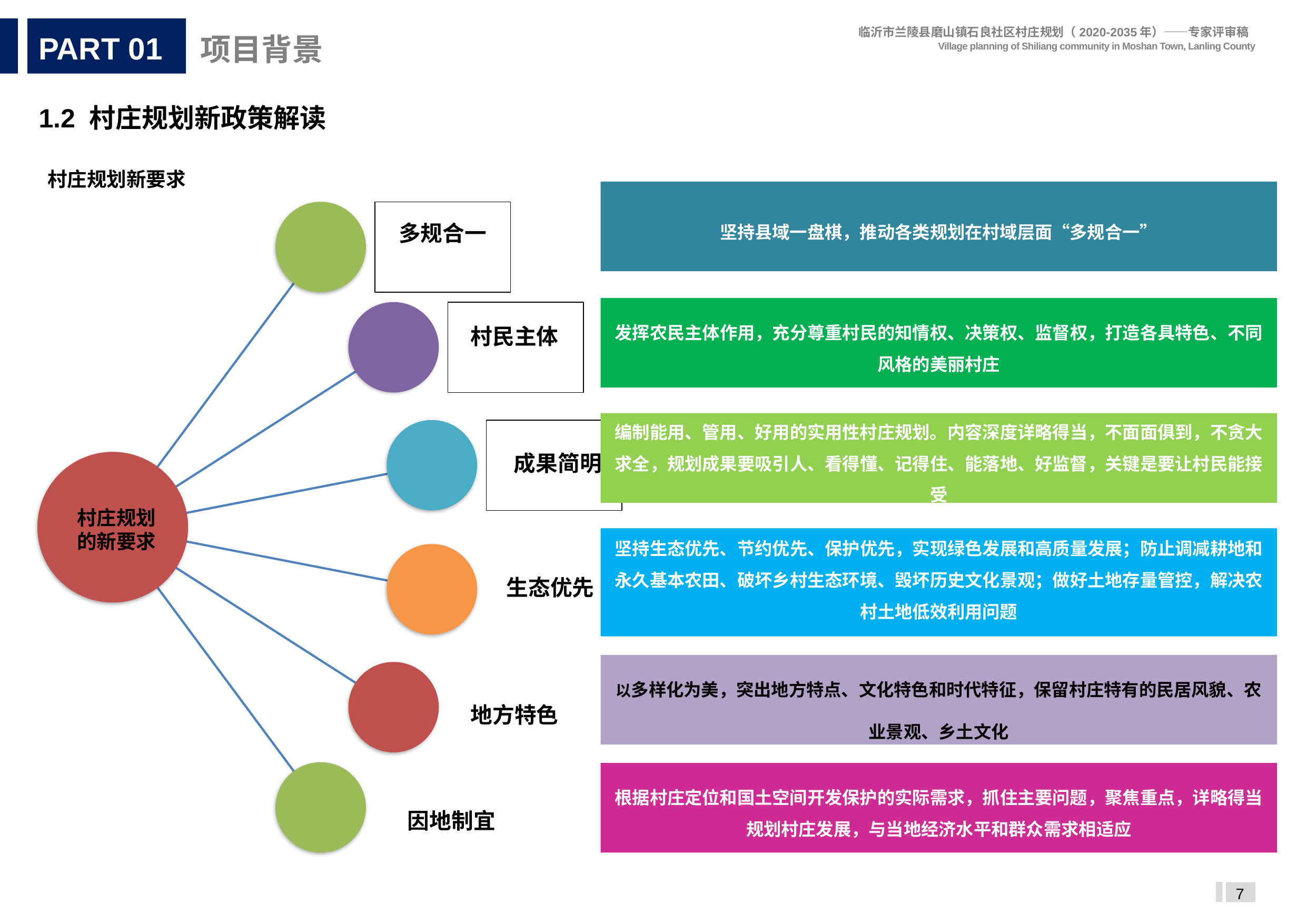

PART 01
项目背景
1.2 村庄规划新政策解读
村庄规划新要求
坚持县域一盘棋，推动各类规划在村域层面“多规合一”
发挥农民主体作用，充分尊重村民的知情权、决策权、监督权，打造各具特色、不同风格的美丽村庄
编制能用、管用、好用的实用性村庄规划。内容深度详略得当，不面面俱到，不贪大求全，规划成果要吸引人、看得懂、记得住、能落地、好监督，关键是要让村民能接受
坚持生态优先、节约优先、保护优先，实现绿色发展和高质量发展；防止调减耕地和永久基本农田、破坏乡村生态环境、毁坏历史文化景观；做好土地存量管控，解决农村土地低效利用问题

以多样化为美，突出地方特点、文化特色和时代特征，保留村庄特有的民居风貌、农业景观、乡土文化
根据村庄定位和国土空间开发保护的实际需求，抓住主要问题，聚焦重点，详略得当规划村庄发展，与当地经济水平和群众需求相适应

多规合一
村民主体
成果简明
村庄规划
的新要求
生态优先
地方特色
因地制宜
7